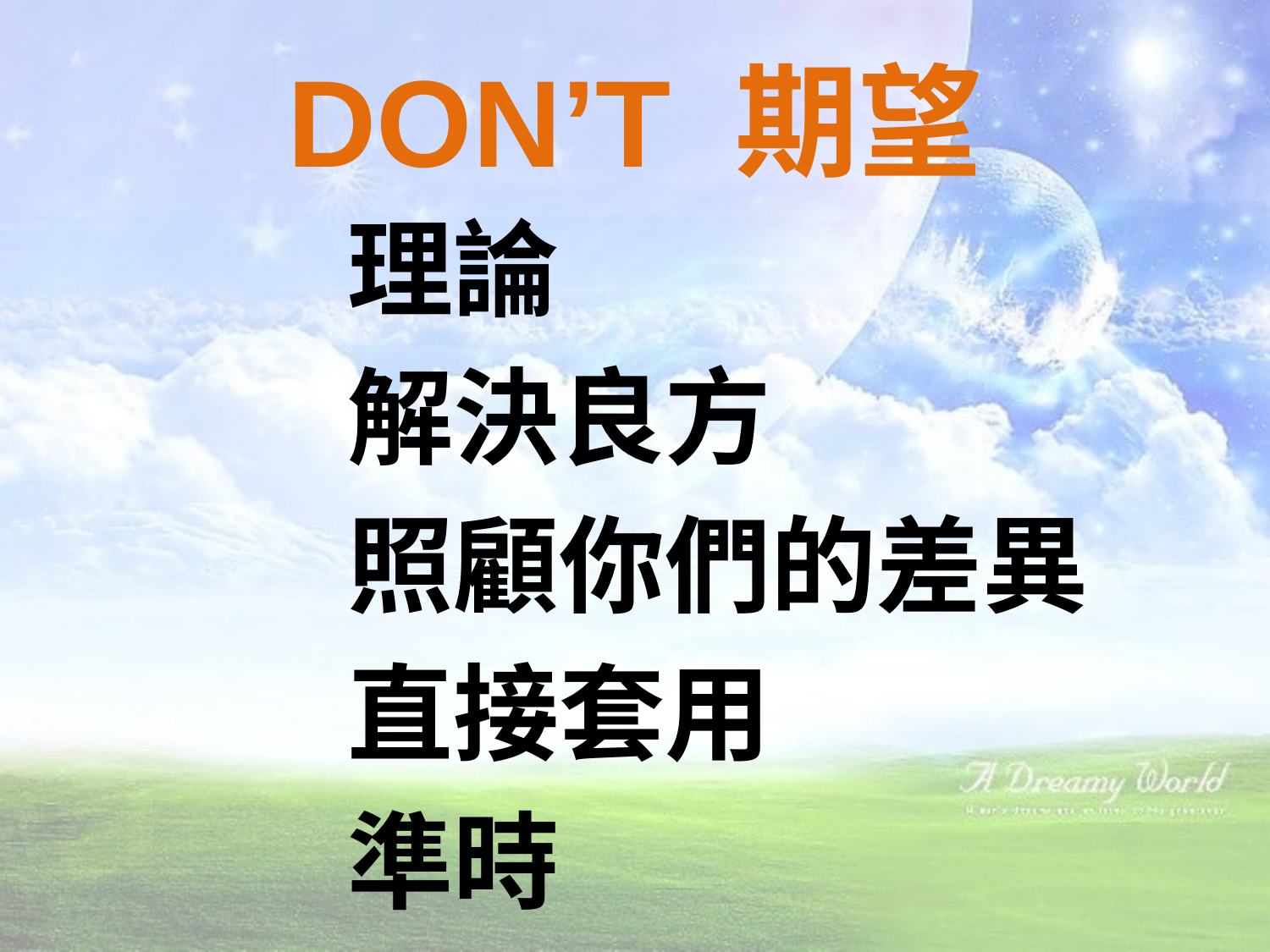

# DON’T 期望
理論
解決良方
照顧你們的差異
直接套用
準時